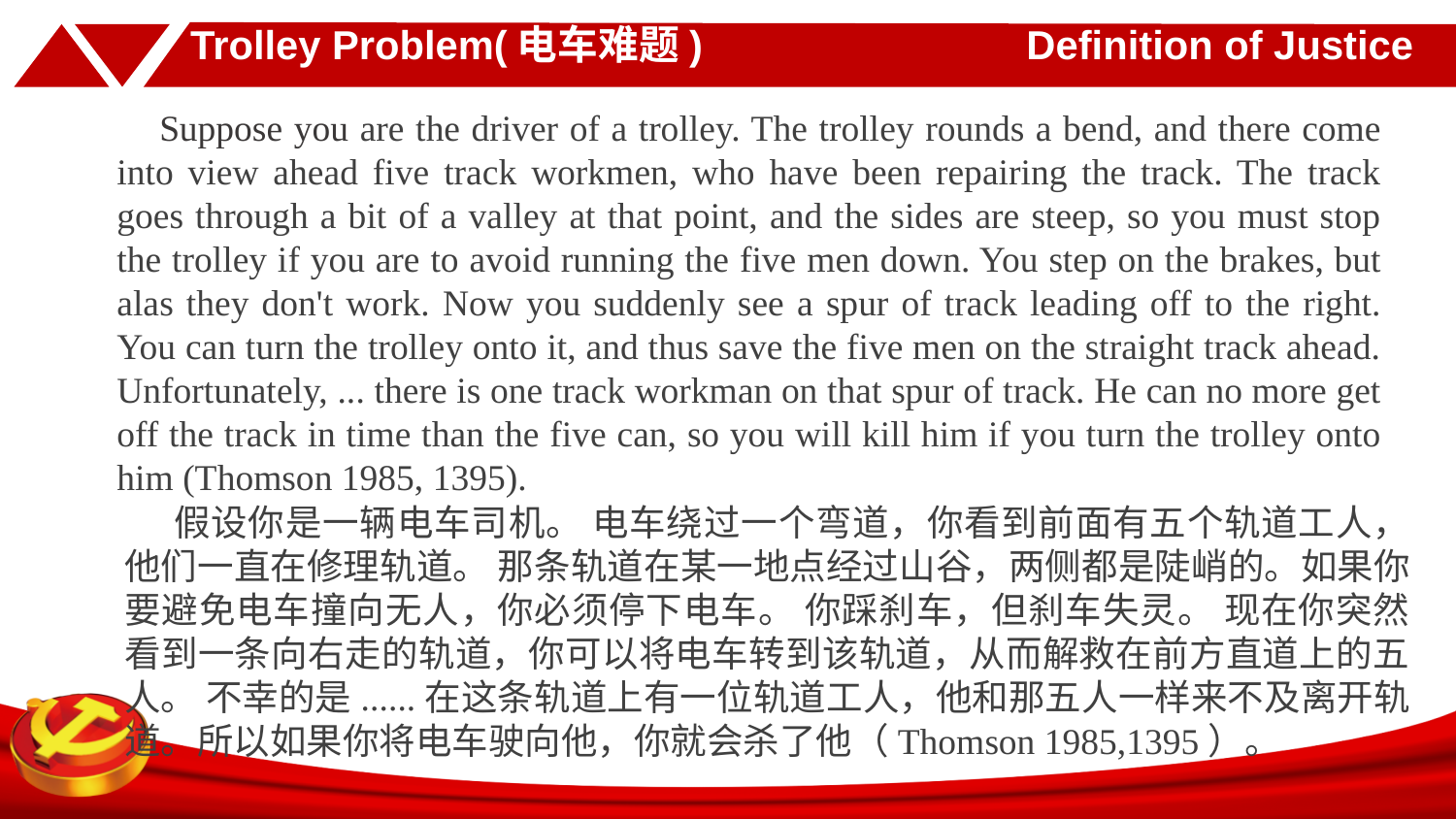

# Trolley Problem(电车难题)                             Definition of Justice
    Suppose you are the driver of a trolley. The trolley rounds a bend, and there come into view ahead five track workmen, who have been repairing the track. The track goes through a bit of a valley at that point, and the sides are steep, so you must stop the trolley if you are to avoid running the five men down. You step on the brakes, but alas they don't work. Now you suddenly see a spur of track leading off to the right. You can turn the trolley onto it, and thus save the five men on the straight track ahead. Unfortunately, ... there is one track workman on that spur of track. He can no more get off the track in time than the five can, so you will kill him if you turn the trolley onto him (Thomson 1985, 1395).
     假设你是一辆电车司机。 电车绕过一个弯道，你看到前面有五个轨道工人，他们一直在修理轨道。 那条轨道在某一地点经过山谷，两侧都是陡峭的。如果你要避免电车撞向无人，你必须停下电车。 你踩刹车，但刹车失灵。 现在你突然看到一条向右走的轨道，你可以将电车转到该轨道，从而解救在前方直道上的五人。 不幸的是......在这条轨道上有一位轨道工人，他和那五人一样来不及离开轨道。所以如果你将电车驶向他，你就会杀了他（Thomson 1985,1395）。